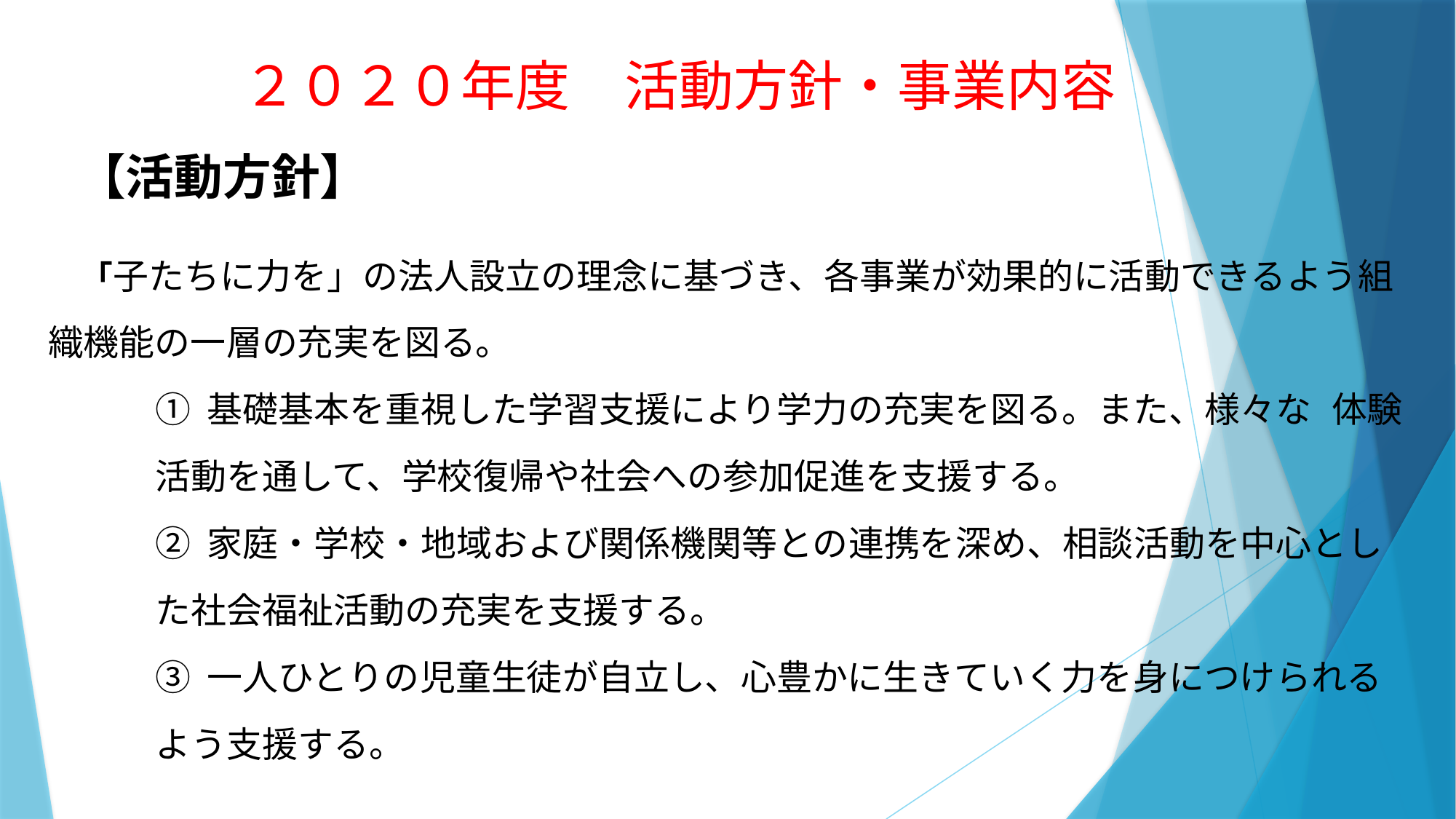

# ２０２０年度　活動方針・事業内容
【活動方針】
　「子たちに力を」の法人設立の理念に基づき、各事業が効果的に活動できるよう組織機能の一層の充実を図る。
	① 基礎基本を重視した学習支援により学力の充実を図る。また、様々な	体験 		活動を通して、学校復帰や社会への参加促進を支援する。
	② 家庭・学校・地域および関係機関等との連携を深め、相談活動を中心とし		た社会福祉活動の充実を支援する。
	③ 一人ひとりの児童生徒が自立し、心豊かに生きていく力を身につけられる   		よう支援する。